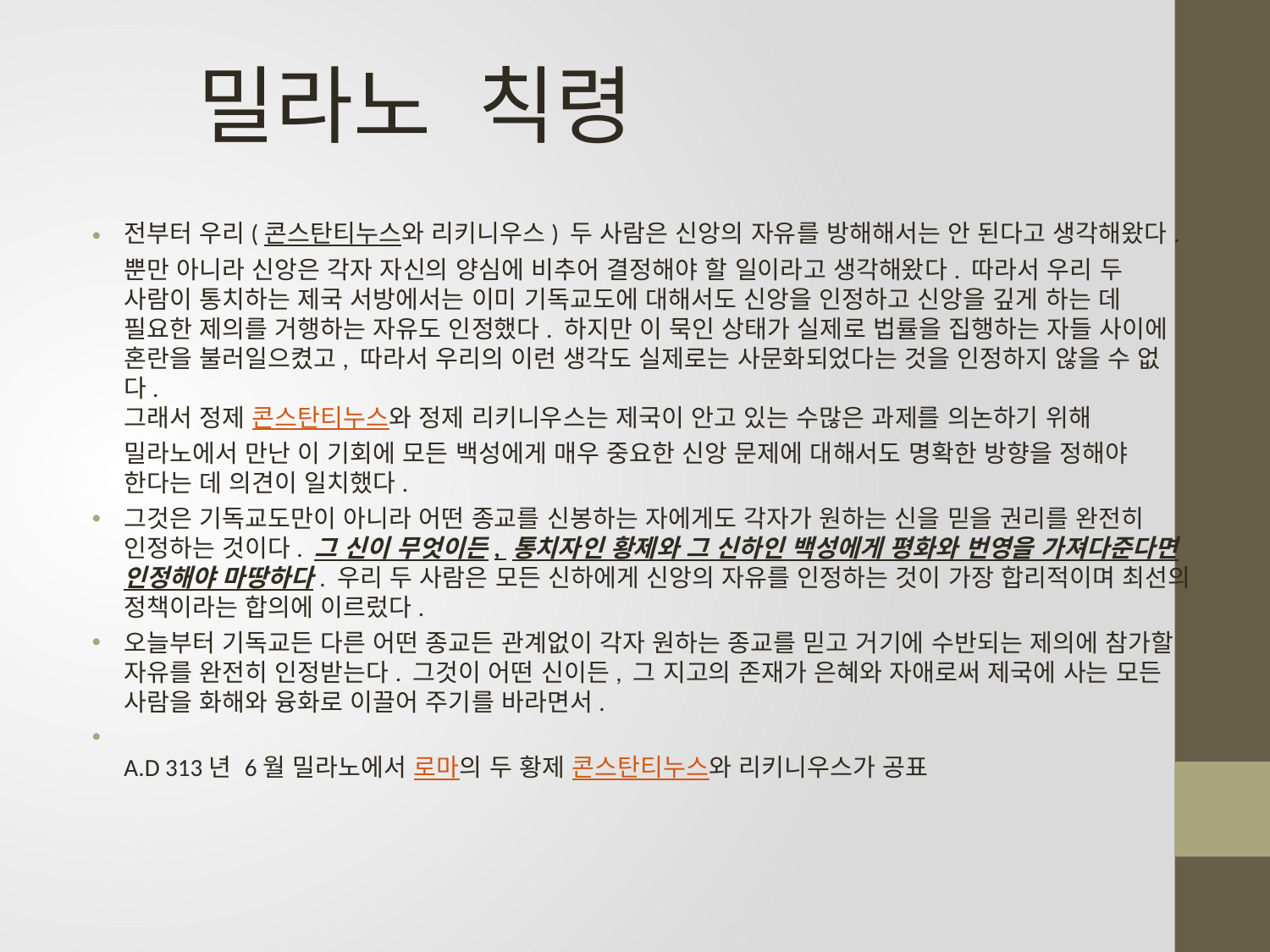

밀라노  칙령

전부터 우리(콘스탄티누스와 리키니우스) 두 사람은 신앙의 자유를 방해해서는 안 된다고 생각해왔다.
뿐만 아니라 신앙은 각자 자신의 양심에 비추어 결정해야 할 일이라고 생각해왔다. 따라서 우리 두 사람이 통치하는 제국 서방에서는 이미 기독교도에 대해서도 신앙을 인정하고 신앙을 깊게 하는 데 필요한 제의를 거행하는 자유도 인정했다. 하지만 이 묵인 상태가 실제로 법률을 집행하는 자들 사이에 혼란을 불러일으켰고, 따라서 우리의 이런 생각도 실제로는 사문화되었다는 것을 인정하지 않을 수 없다.
그래서 정제 콘스탄티누스와 정제 리키니우스는 제국이 안고 있는 수많은 과제를 의논하기 위해 밀라노에서 만난 이 기회에 모든 백성에게 매우 중요한 신앙 문제에 대해서도 명확한 방향을 정해야 한다는 데 의견이 일치했다.
그것은 기독교도만이 아니라 어떤 종교를 신봉하는 자에게도 각자가 원하는 신을 믿을 권리를 완전히 인정하는 것이다. 그 신이 무엇이든, 통치자인 황제와 그 신하인 백성에게 평화와 번영을 가져다준다면 인정해야 마땅하다. 우리 두 사람은 모든 신하에게 신앙의 자유를 인정하는 것이 가장 합리적이며 최선의 정책이라는 합의에 이르렀다.
오늘부터 기독교든 다른 어떤 종교든 관계없이 각자 원하는 종교를 믿고 거기에 수반되는 제의에 참가할 자유를 완전히 인정받는다. 그것이 어떤 신이든, 그 지고의 존재가 은혜와 자애로써 제국에 사는 모든 사람을 화해와 융화로 이끌어 주기를 바라면서.
A.D 313년 6월 밀라노에서 로마의 두 황제 콘스탄티누스와 리키니우스가 공표